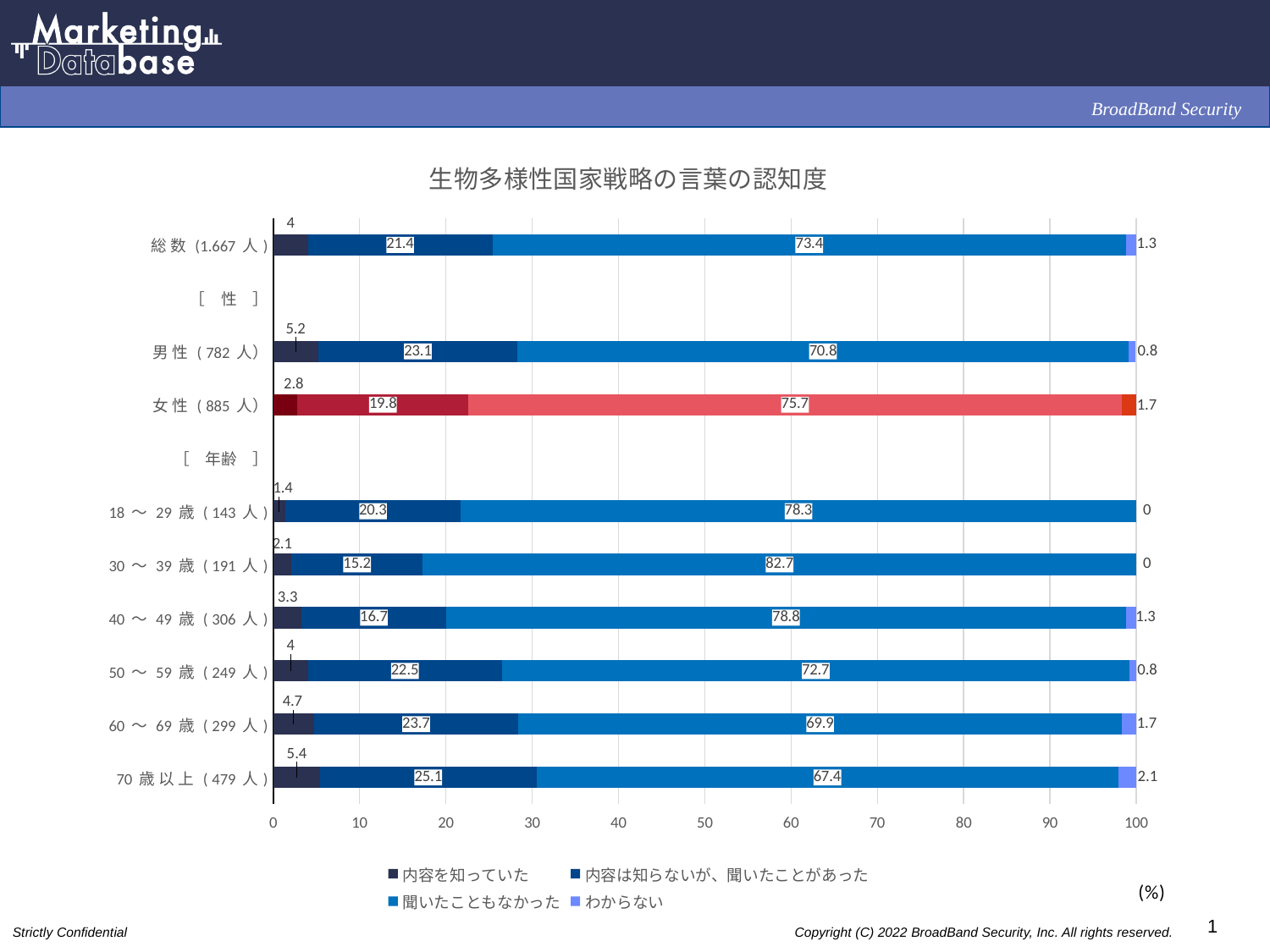

### Chart: 生物多様性国家戦略の言葉の認知度

| Category | 内容を知っていた | 内容は知らないが、聞いたことがあった | 聞いたこともなかった | わからない |
|---|---|---|---|---|
| 総 数 (1.667 人) | 4.0 | 21.4 | 73.4 | 1.3 |
| ［　性　］ | None | None | None | None |
| 男 性 ( 782 人） | 5.2 | 23.1 | 70.8 | 0.8 |
| 女 性 ( 885 人） | 2.8 | 19.8 | 75.7 | 1.7 |
| ［　年齢　］ | None | None | None | None |
| 18 ～ 29 歳 ( 143 人) | 1.4 | 20.3 | 78.3 | 0.0 |
| 30 ～ 39 歳 ( 191 人) | 2.1 | 15.2 | 82.7 | 0.0 |
| 40 ～ 49 歳 ( 306 人) | 3.3 | 16.7 | 78.8 | 1.3 |
| 50 ～ 59 歳 ( 249 人) | 4.0 | 22.5 | 72.7 | 0.8 |
| 60 ～ 69 歳 ( 299 人) | 4.7 | 23.7 | 69.9 | 1.7 |
| 70 歳 以 上 ( 479 人) | 5.4 | 25.1 | 67.4 | 2.1 |